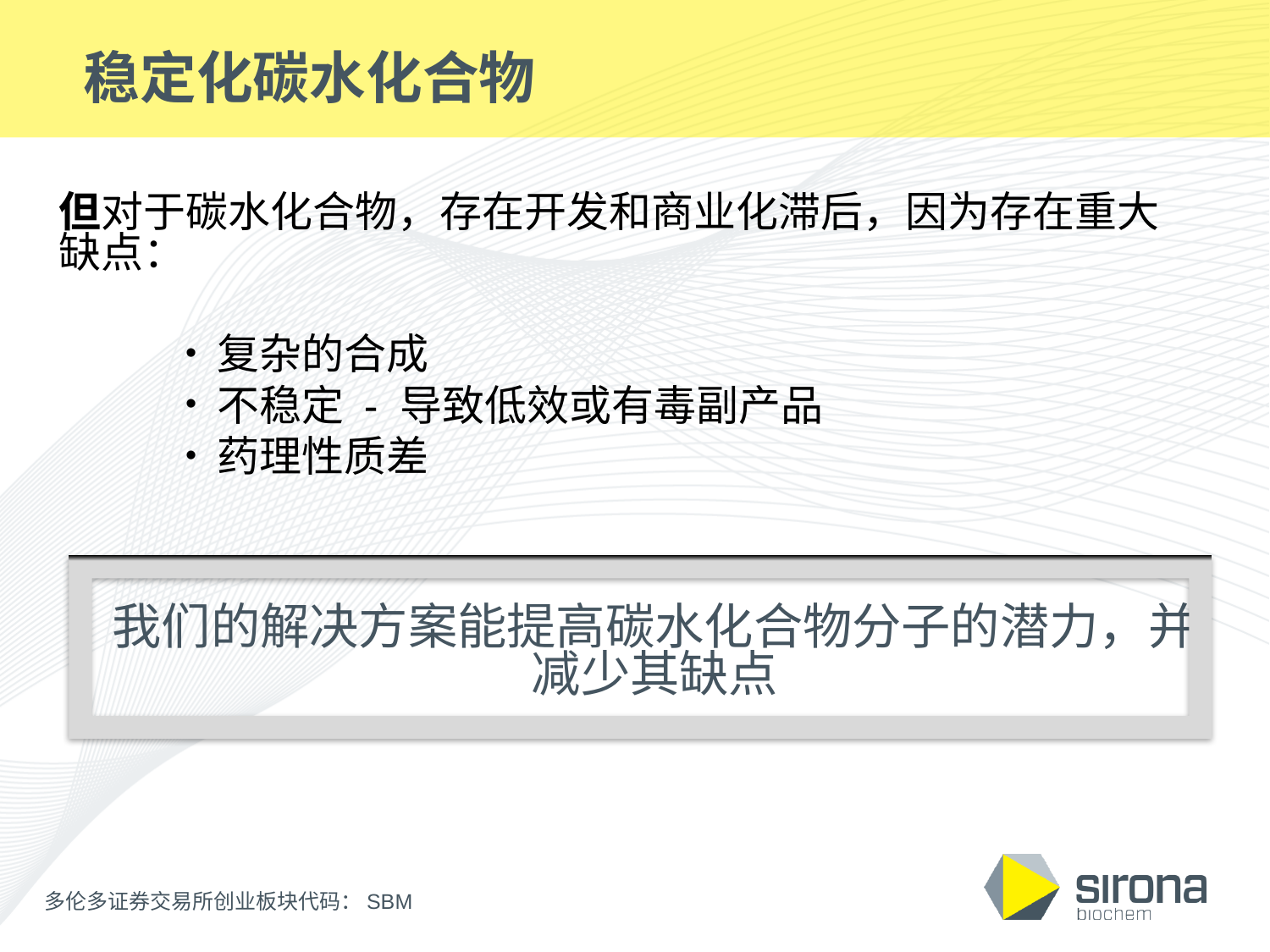

稳定化碳水化合物
但对于碳水化合物，存在开发和商业化滞后，因为存在重大缺点：
复杂的合成
不稳定 - 导致低效或有毒副产品
药理性质差

我们的解决方案能提高碳水化合物分子的潜力，并减少其缺点